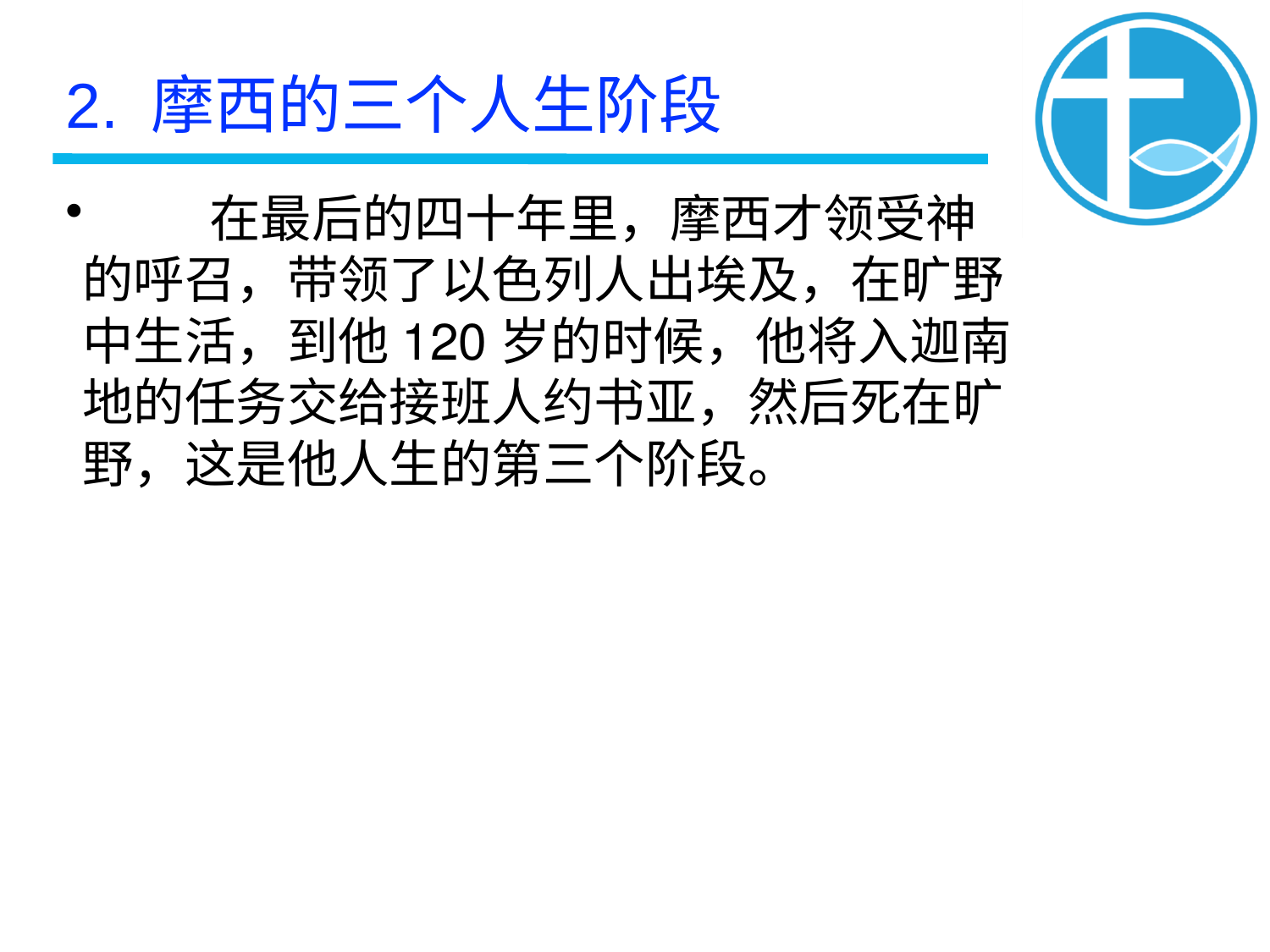

2. 摩西的三个人生阶段
	在最后的四十年里，摩西才领受神的呼召，带领了以色列人出埃及，在旷野中生活，到他120岁的时候，他将入迦南地的任务交给接班人约书亚，然后死在旷野，这是他人生的第三个阶段。